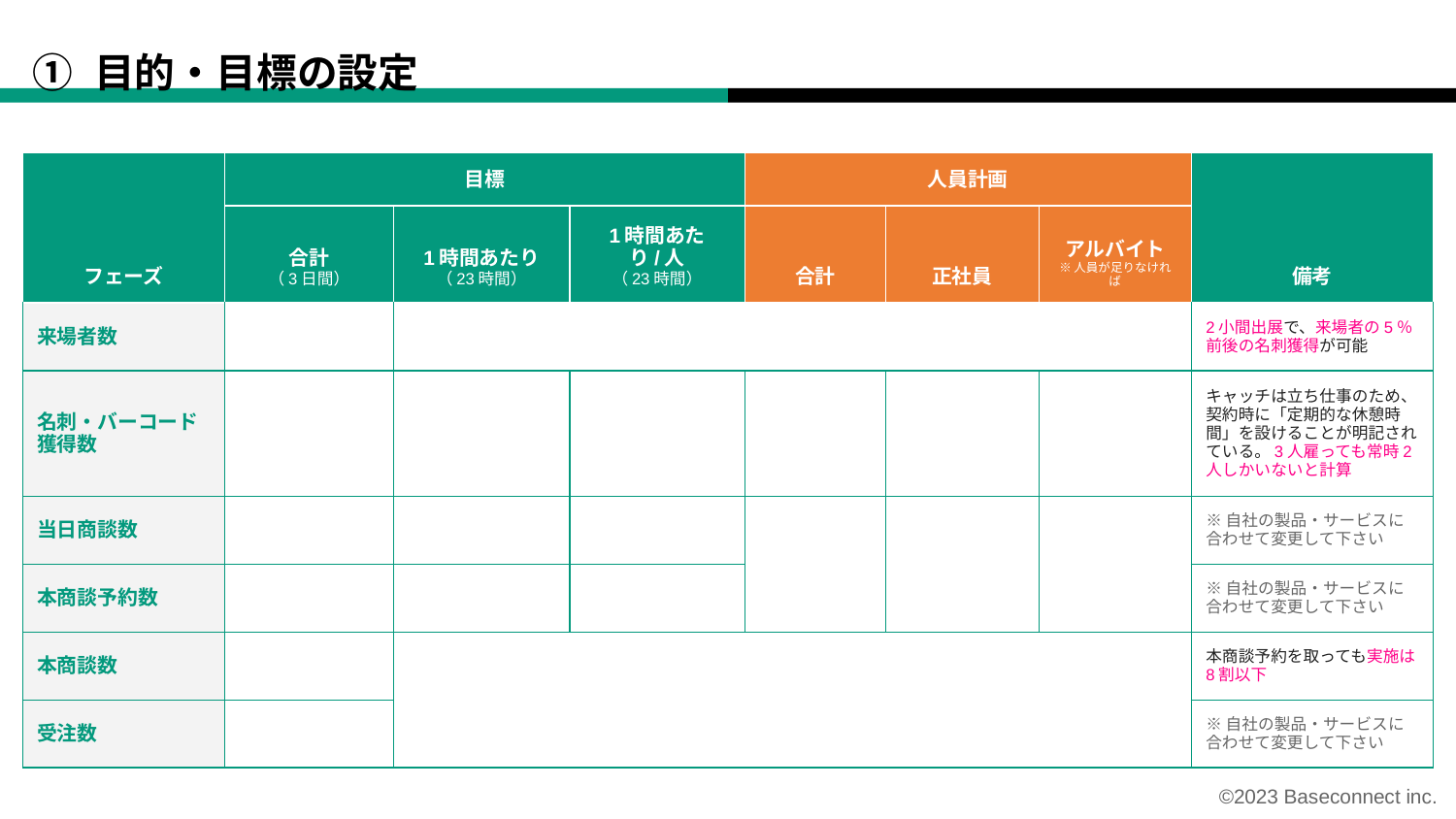

① 目的・目標の設定

| フェーズ | 目標 |  |  | 人員計画 |  |  | 備考 |
| --- | --- | --- | --- | --- | --- | --- | --- |
|  | 合計 （3日間） | 1時間あたり （23時間） | 1時間あたり/人 （23時間） | 合計 | 正社員 | アルバイト ※人員が足りなければ |  |
| 来場者数 |  |  |  |  |  |  | 2小間出展で、来場者の5％前後の名刺獲得が可能 |
| 名刺・バーコード 獲得数 |  |  |  |  |  |  | キャッチは立ち仕事のため、契約時に「定期的な休憩時間」を設けることが明記されている。3人雇っても常時2人しかいないと計算 |
| 当日商談数 |  |  |  |  |  |  | ※自社の製品・サービスに合わせて変更して下さい |
| 本商談予約数 |  |  |  |  |  |  | ※自社の製品・サービスに合わせて変更して下さい |
| 本商談数 |  |  |  |  |  |  | 本商談予約を取っても実施は8割以下 |
| 受注数 |  |  |  |  |  |  | ※自社の製品・サービスに合わせて変更して下さい |
©︎2023 Baseconnect inc.